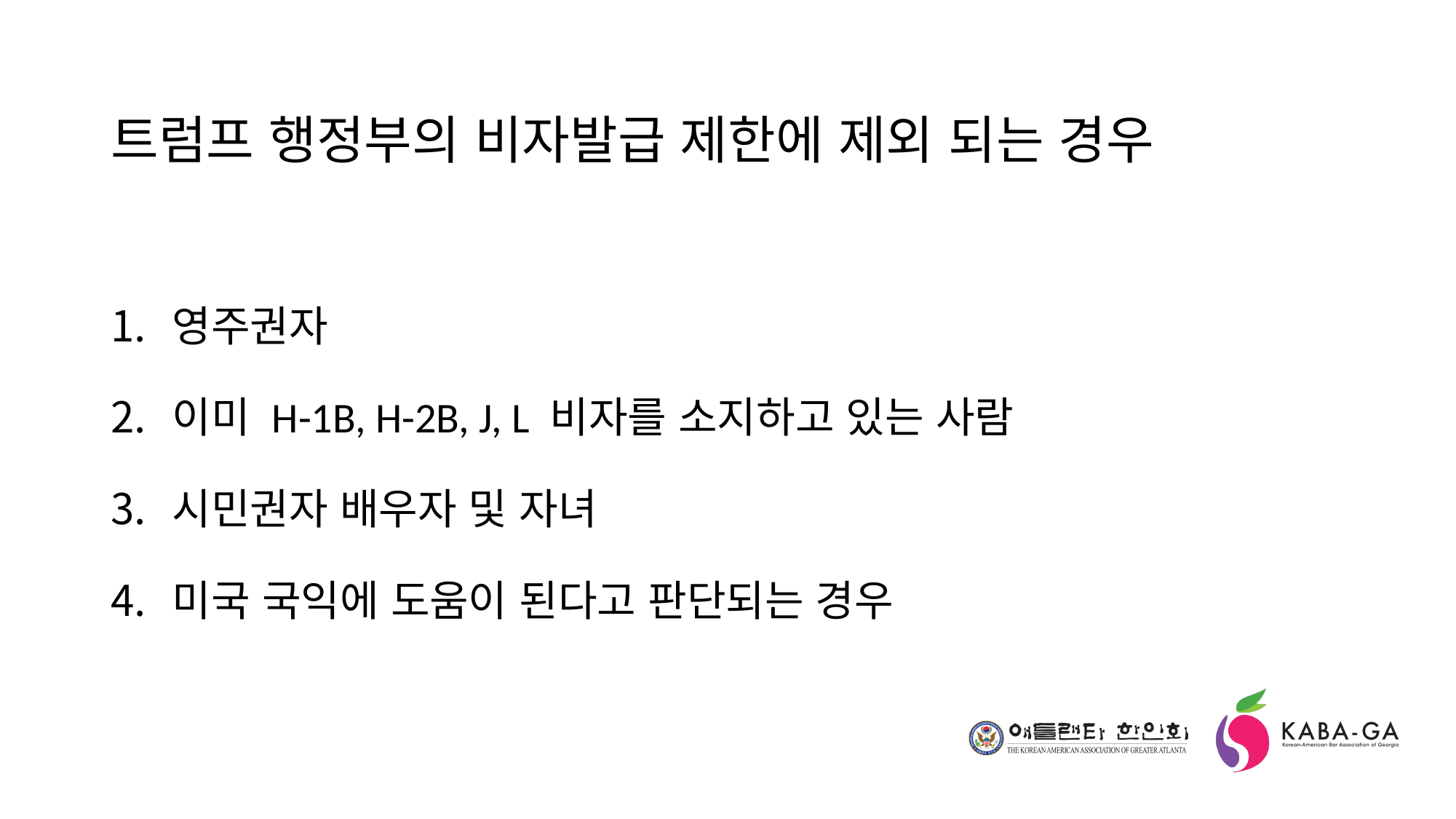

# 트럼프 행정부의 비자발급 제한에 제외 되는 경우

영주권자
이미 H-1B, H-2B, J, L 비자를 소지하고 있는 사람
시민권자 배우자 및 자녀
미국 국익에 도움이 된다고 판단되는 경우